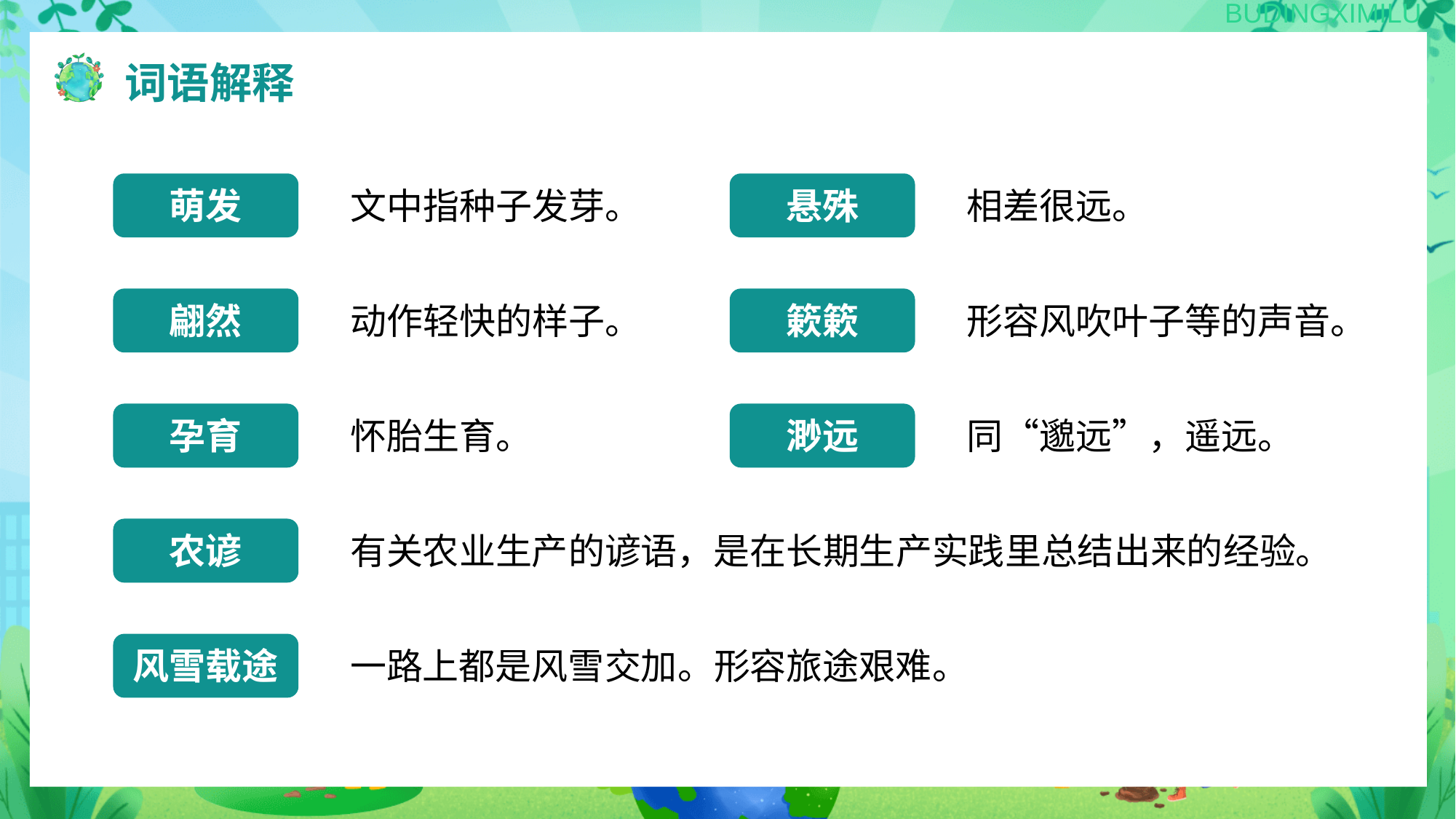

词语解释

萌发
文中指种子发芽。

悬殊
相差很远。

翩然
动作轻快的样子。

簌簌
形容风吹叶子等的声音。

孕育
怀胎生育。

渺远
同“邈远”，遥远。

农谚
有关农业生产的谚语，是在长期生产实践里总结出来的经验。

风雪载途
一路上都是风雪交加。形容旅途艰难。